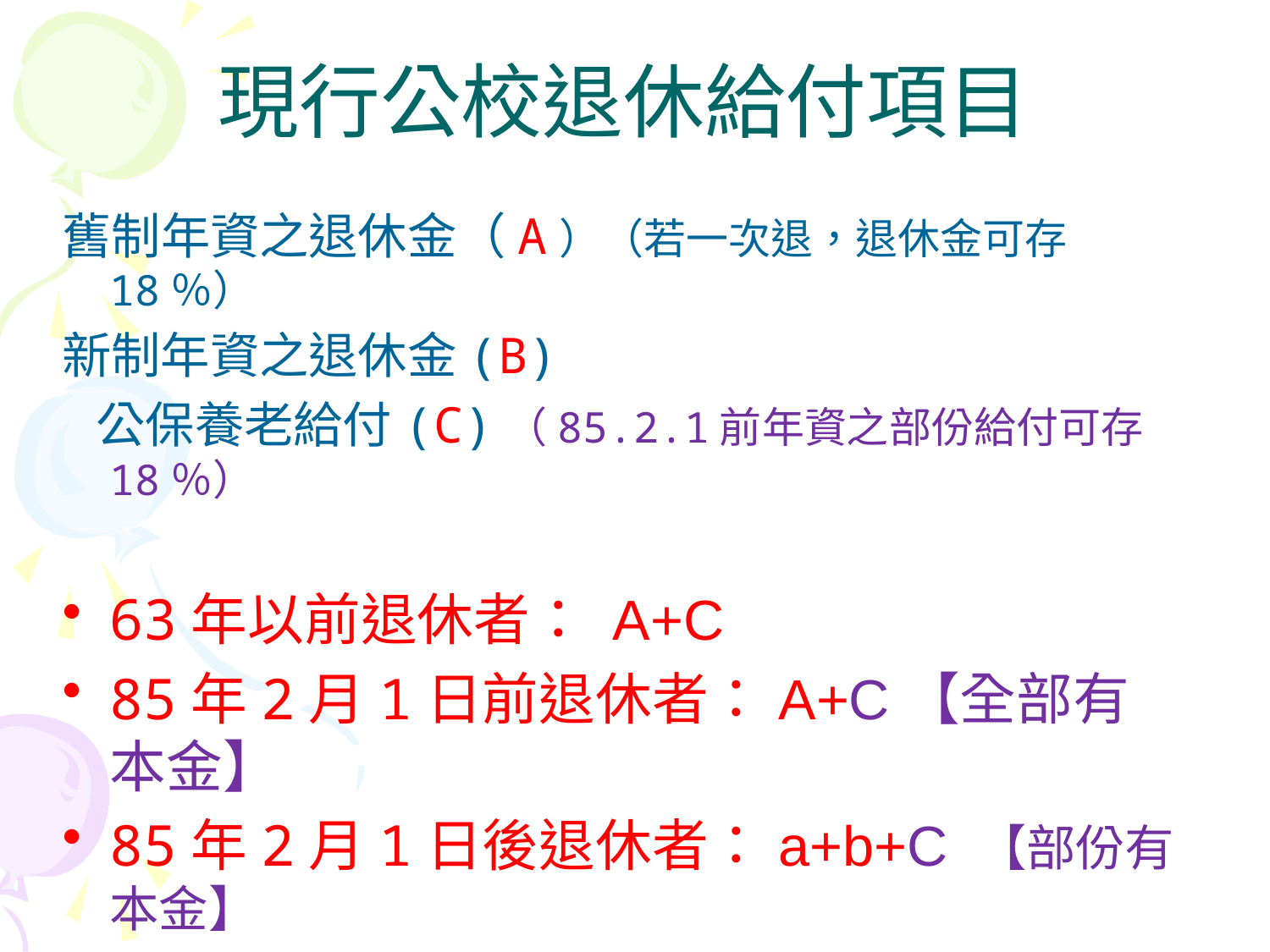

現行公校退休給付項目
舊制年資之退休金（A）（若一次退，退休金可存18％）
新制年資之退休金(B)
  公保養老給付(C)（85.2.1前年資之部份給付可存18％）

63年以前退休者： A+C
85年2月1日前退休者：A+C【全部有本金】
85年2月1日後退休者：a+b+C 【部份有本金】
85年2月1日後才任教者：B+C